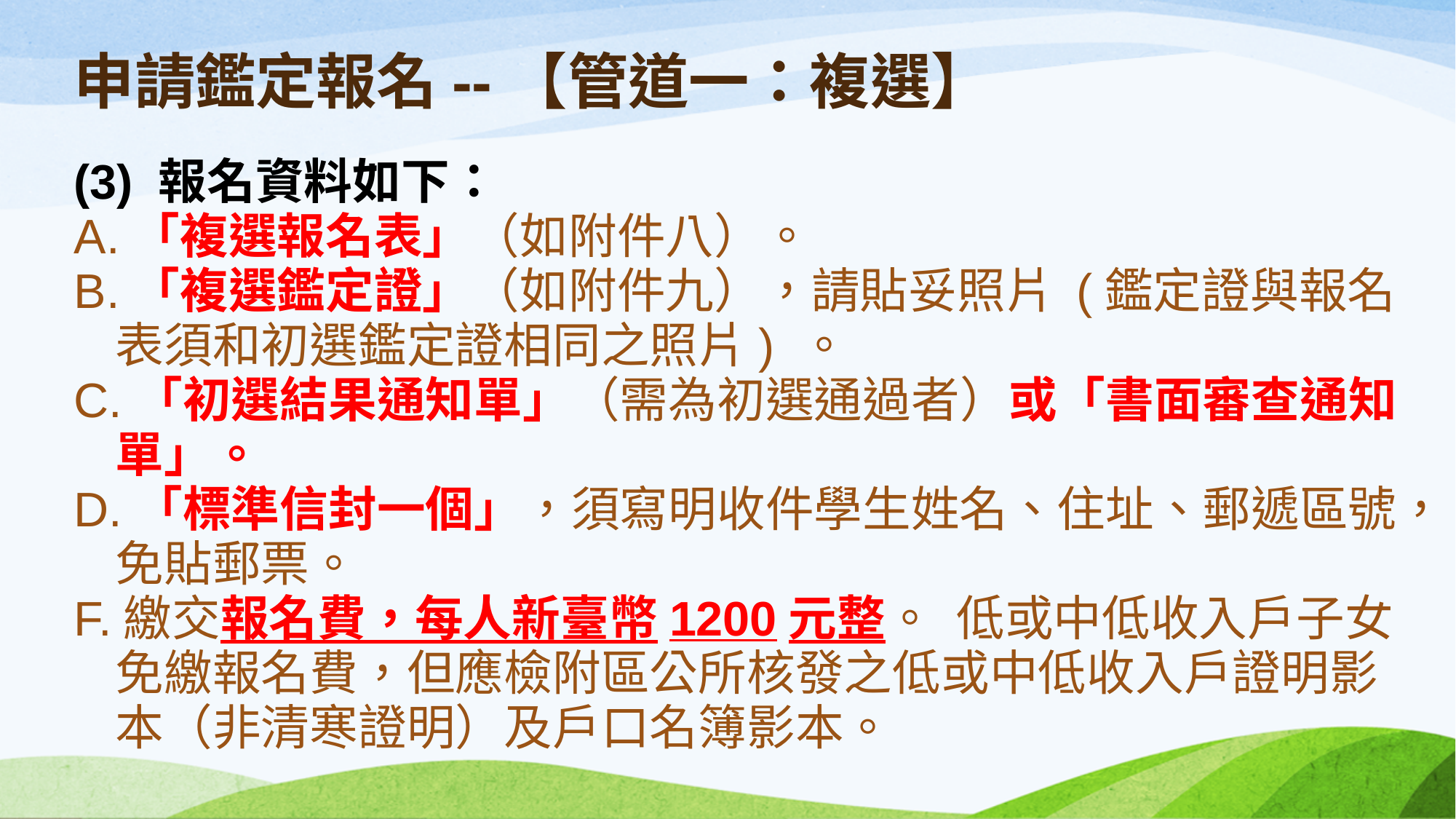

申請鑑定報名--【管道一：複選】
(3) 報名資料如下：
A.「複選報名表」（如附件八）。
B.「複選鑑定證」（如附件九），請貼妥照片 (鑑定證與報名表須和初選鑑定證相同之照片) 。
C.「初選結果通知單」（需為初選通過者）或「書面審查通知單」。
D.「標準信封一個」，須寫明收件學生姓名、住址、郵遞區號，免貼郵票。
F.繳交報名費，每人新臺幣1200元整。  低或中低收入戶子女免繳報名費，但應檢附區公所核發之低或中低收入戶證明影本（非清寒證明）及戶口名簿影本。